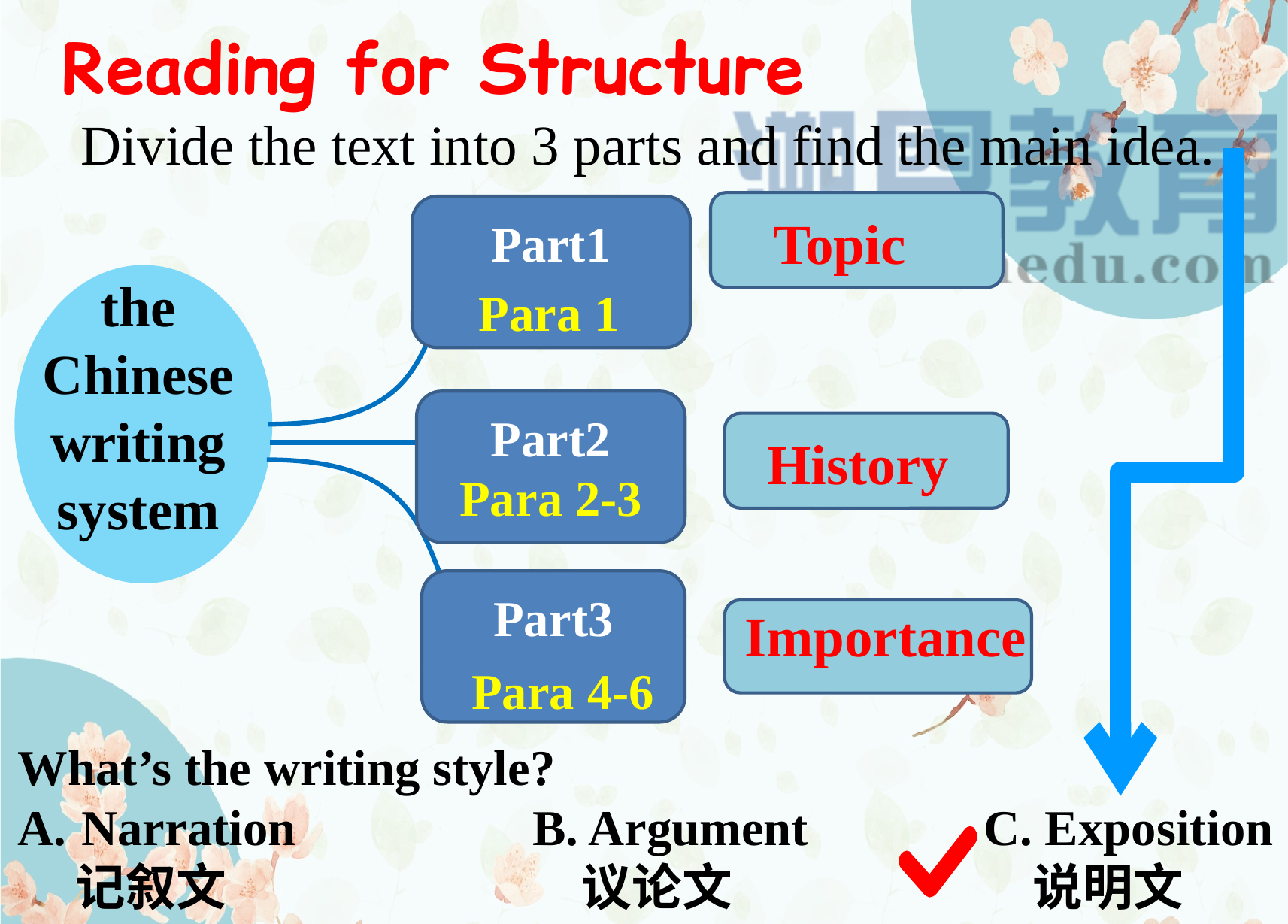

Reading for Structure
Divide the text into 3 parts and find the main idea.

Part1

Topic
the Chinese writing system

Para 1
Part2

History
Para 2-3
Part3

Importance

Para 4-6
What’s the writing style?
Narration 		B. Argument  		C. Exposition
    记叙文				议论文			说明文